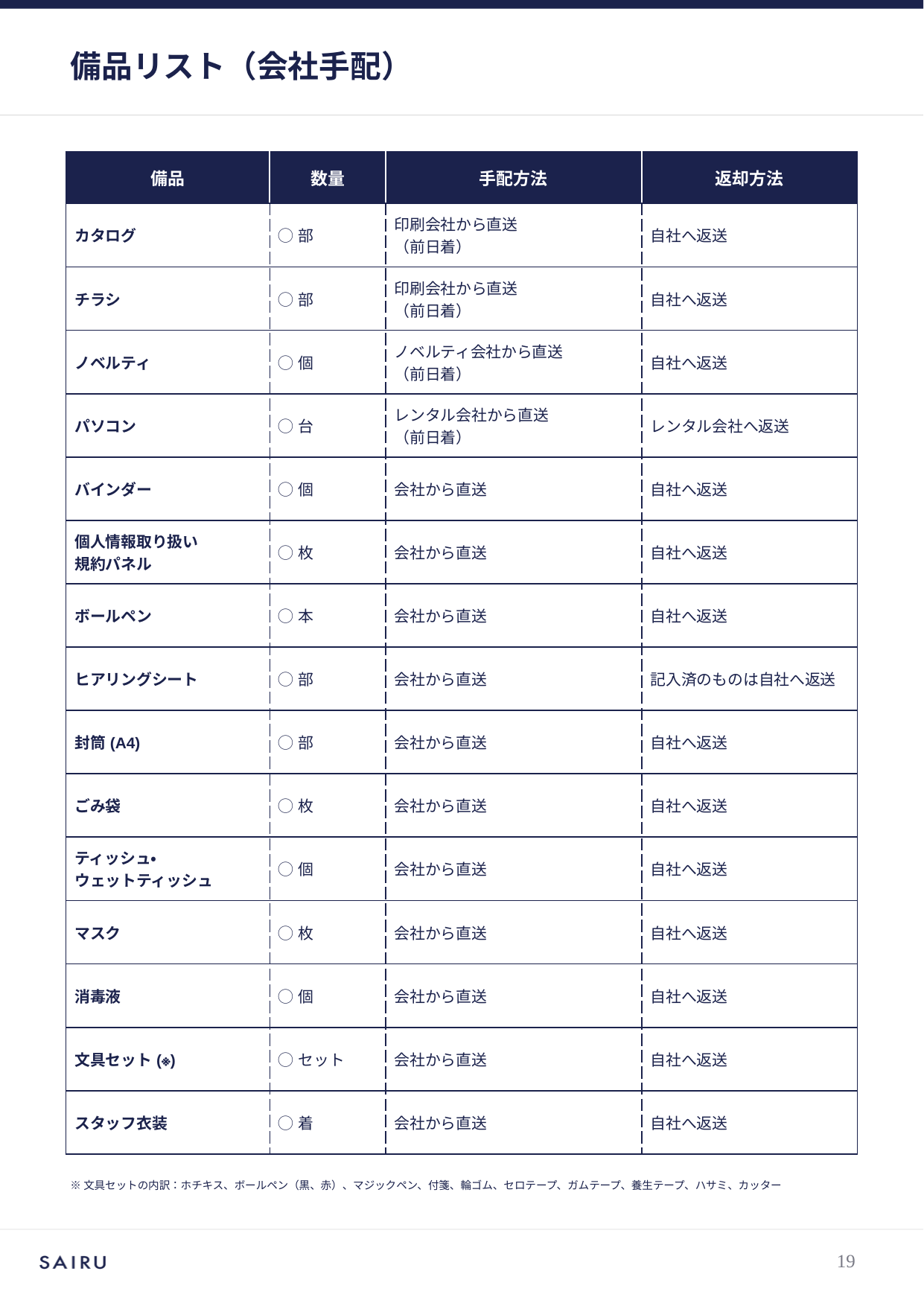

# 備品リスト（会社手配）
| 備品 | 数量 | 手配方法 | 返却方法 |
| --- | --- | --- | --- |
| カタログ | ◯部 | 印刷会社から直送 （前日着） | 自社へ返送 |
| チラシ | ◯部 | 印刷会社から直送 （前日着） | 自社へ返送 |
| ノベルティ | ◯個 | ノベルティ会社から直送 （前日着） | 自社へ返送 |
| パソコン | ◯台 | レンタル会社から直送 （前日着） | レンタル会社へ返送 |
| バインダー | ◯個 | 会社から直送 | 自社へ返送 |
| 個人情報取り扱い 規約パネル | ◯枚 | 会社から直送 | 自社へ返送 |
| ボールペン | ◯本 | 会社から直送 | 自社へ返送 |
| ヒアリングシート | ◯部 | 会社から直送 | 記入済のものは自社へ返送 |
| 封筒(A4) | ◯部 | 会社から直送 | 自社へ返送 |
| ごみ袋 | ◯枚 | 会社から直送 | 自社へ返送 |
| ティッシュ・ ウェットティッシュ | ◯個 | 会社から直送 | 自社へ返送 |
| マスク | ◯枚 | 会社から直送 | 自社へ返送 |
| 消毒液 | ◯個 | 会社から直送 | 自社へ返送 |
| 文具セット(※) | ◯セット | 会社から直送 | 自社へ返送 |
| スタッフ衣装 | ◯着 | 会社から直送 | 自社へ返送 |
※文具セットの内訳：ホチキス、ボールペン（黒、赤）、マジックペン、付箋、輪ゴム、セロテープ、ガムテープ、養生テープ、ハサミ、カッター
19